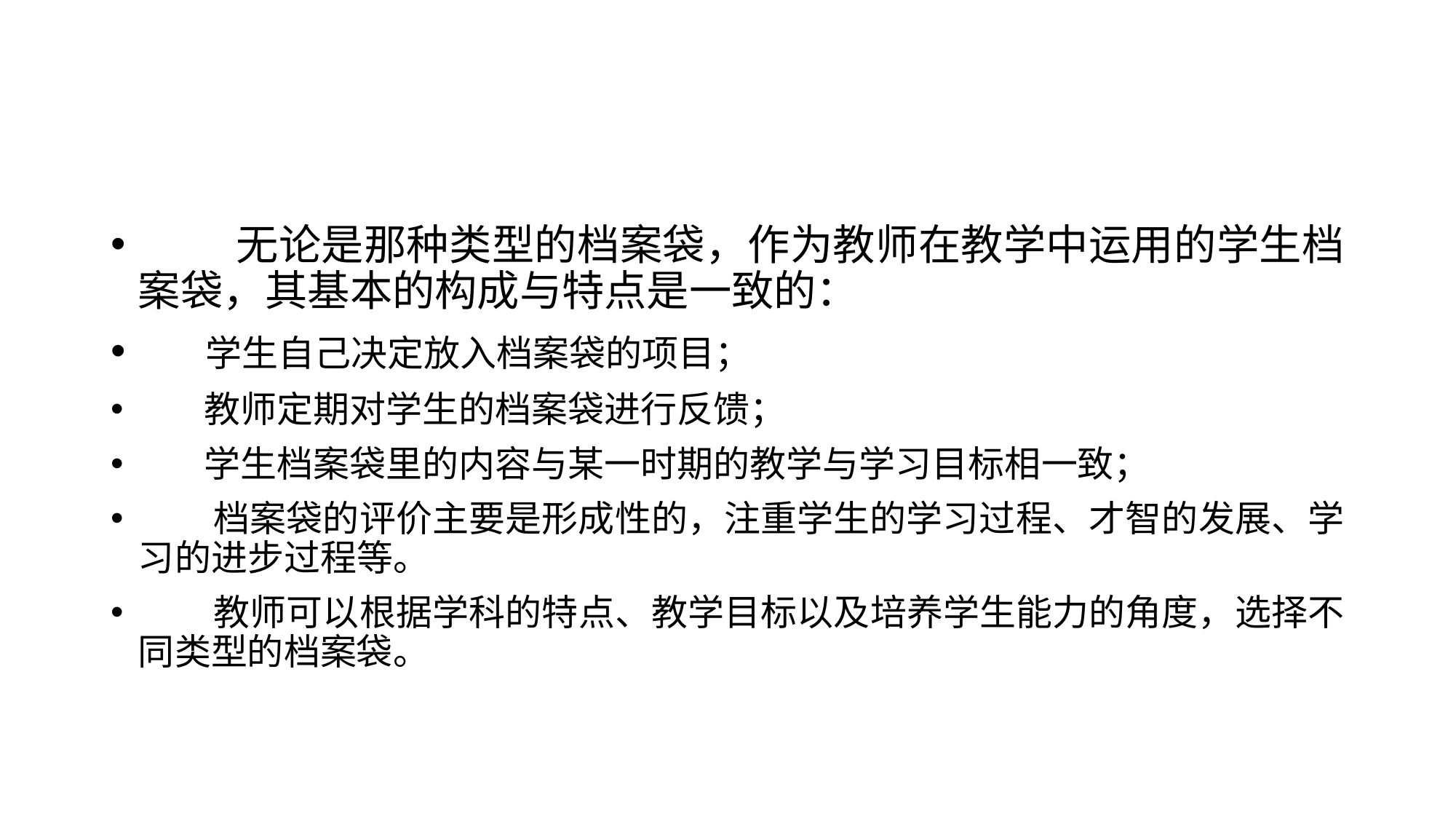

无论是那种类型的档案袋，作为教师在教学中运用的学生档案袋，其基本的构成与特点是一致的：
      学生自己决定放入档案袋的项目；
       教师定期对学生的档案袋进行反馈；
       学生档案袋里的内容与某一时期的教学与学习目标相一致；
        档案袋的评价主要是形成性的，注重学生的学习过程、才智的发展、学习的进步过程等。
        教师可以根据学科的特点、教学目标以及培养学生能力的角度，选择不同类型的档案袋。